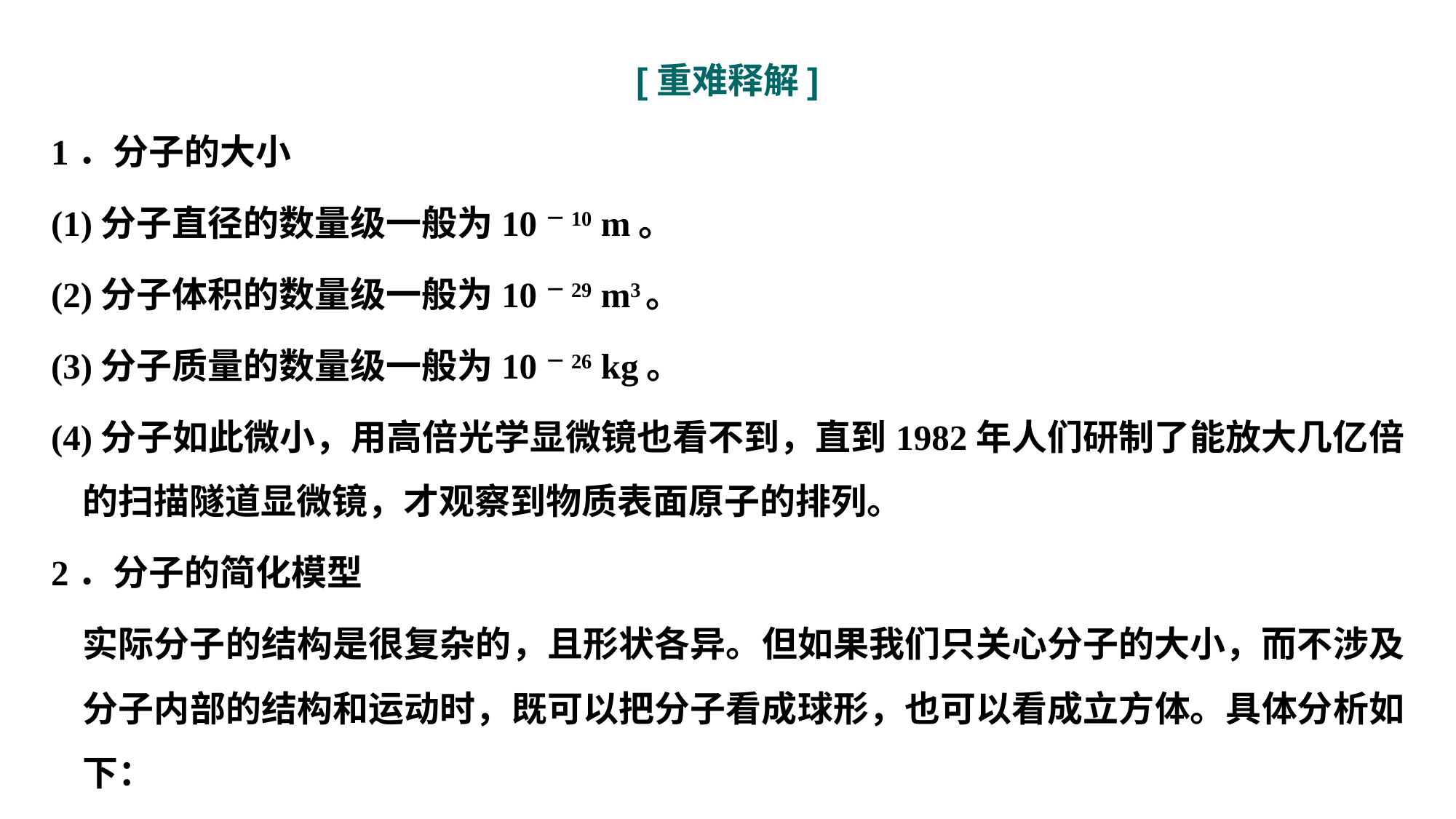

[重难释解]
1．分子的大小
(1)分子直径的数量级一般为10－10 m。
(2)分子体积的数量级一般为10－29 m3。
(3)分子质量的数量级一般为10－26 kg。
(4)分子如此微小，用高倍光学显微镜也看不到，直到1982年人们研制了能放大几亿倍的扫描隧道显微镜，才观察到物质表面原子的排列。
2．分子的简化模型
	实际分子的结构是很复杂的，且形状各异。但如果我们只关心分子的大小，而不涉及分子内部的结构和运动时，既可以把分子看成球形，也可以看成立方体。具体分析如下：